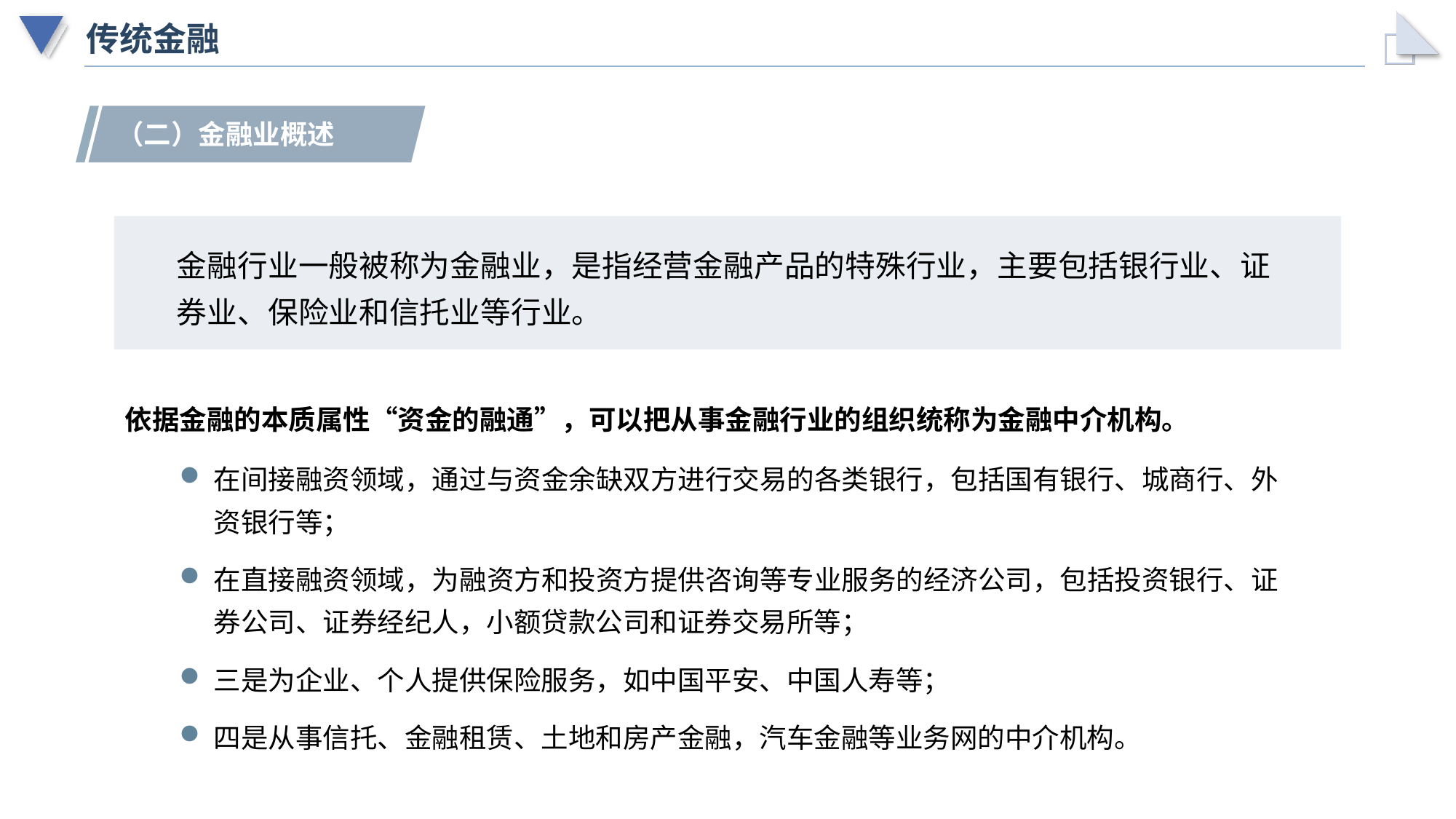

# 传统金融

（二）金融业概述

金融行业一般被称为金融业，是指经营金融产品的特殊行业，主要包括银行业、证券业、保险业和信托业等行业。
依据金融的本质属性“资金的融通”，可以把从事金融行业的组织统称为金融中介机构。
在间接融资领域，通过与资金余缺双方进行交易的各类银行，包括国有银行、城商行、外资银行等；
在直接融资领域，为融资方和投资方提供咨询等专业服务的经济公司，包括投资银行、证券公司、证券经纪人，小额贷款公司和证券交易所等；
三是为企业、个人提供保险服务，如中国平安、中国人寿等；
四是从事信托、金融租赁、土地和房产金融，汽车金融等业务网的中介机构。